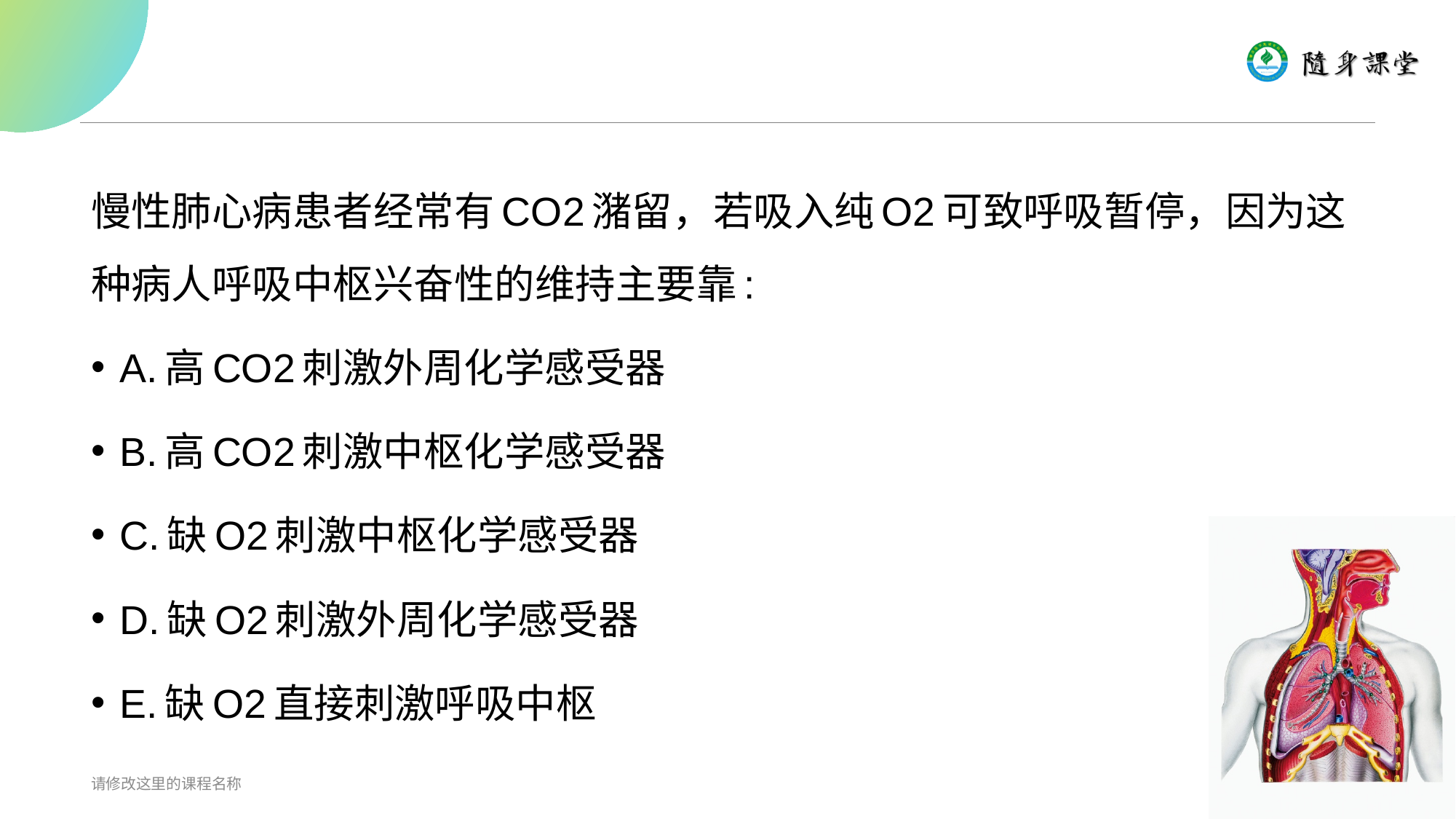

#
慢性肺心病患者经常有CO2潴留，若吸入纯O2可致呼吸暂停，因为这种病人呼吸中枢兴奋性的维持主要靠:
A.高CO2刺激外周化学感受器
B.高CO2刺激中枢化学感受器
C.缺O2刺激中枢化学感受器
D.缺O2刺激外周化学感受器
E.缺O2直接刺激呼吸中枢
请修改这里的课程名称
105